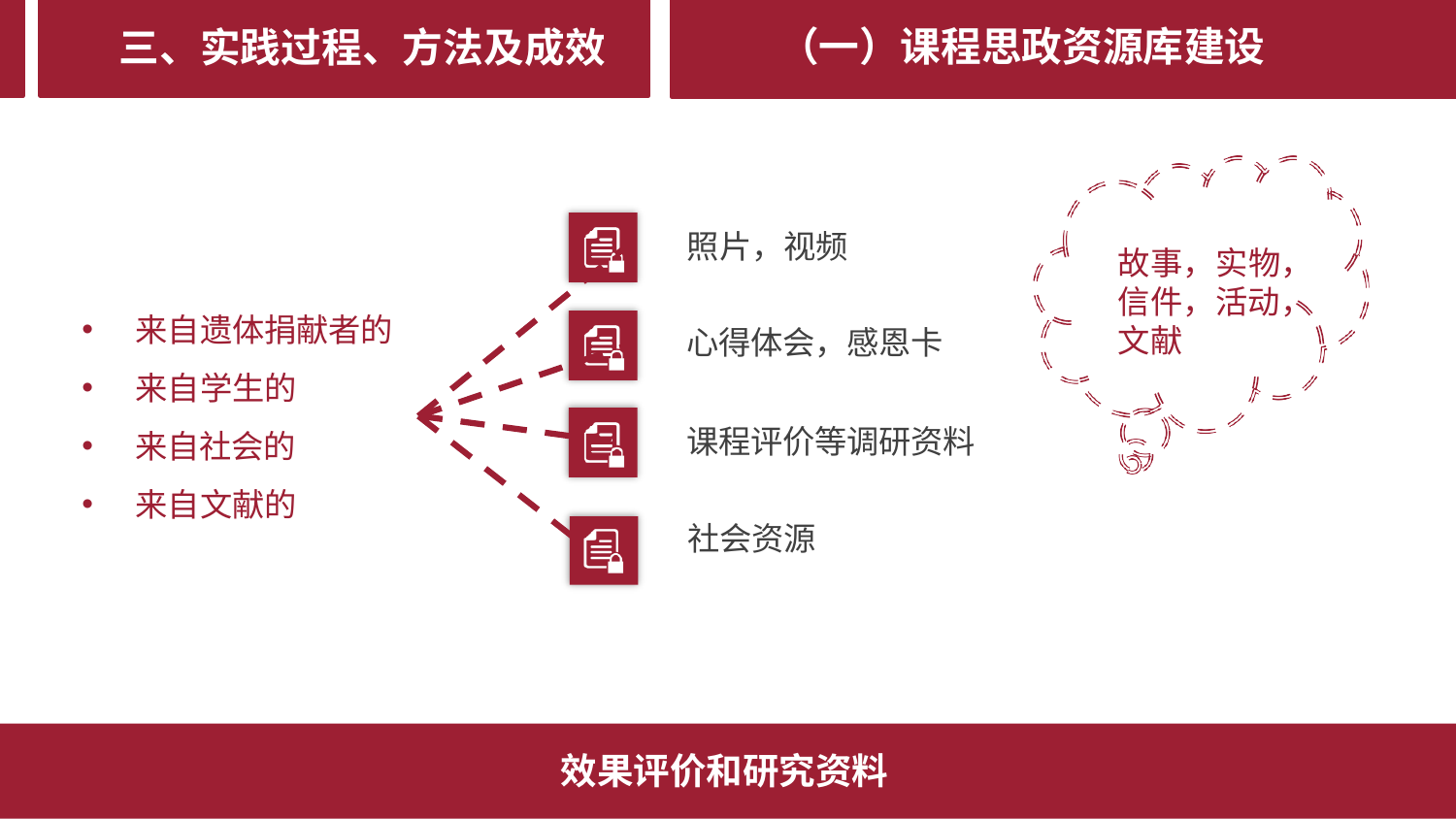

（一）课程思政资源库建设
# 三、实践过程、方法及成效

照片，视频
故事，实物， 信件，活动， 文献

来自遗体捐献者的
来自学生的
来自社会的
来自文献的

心得体会，感恩卡

课程评价等调研资料

社会资源

效果评价和研究资料